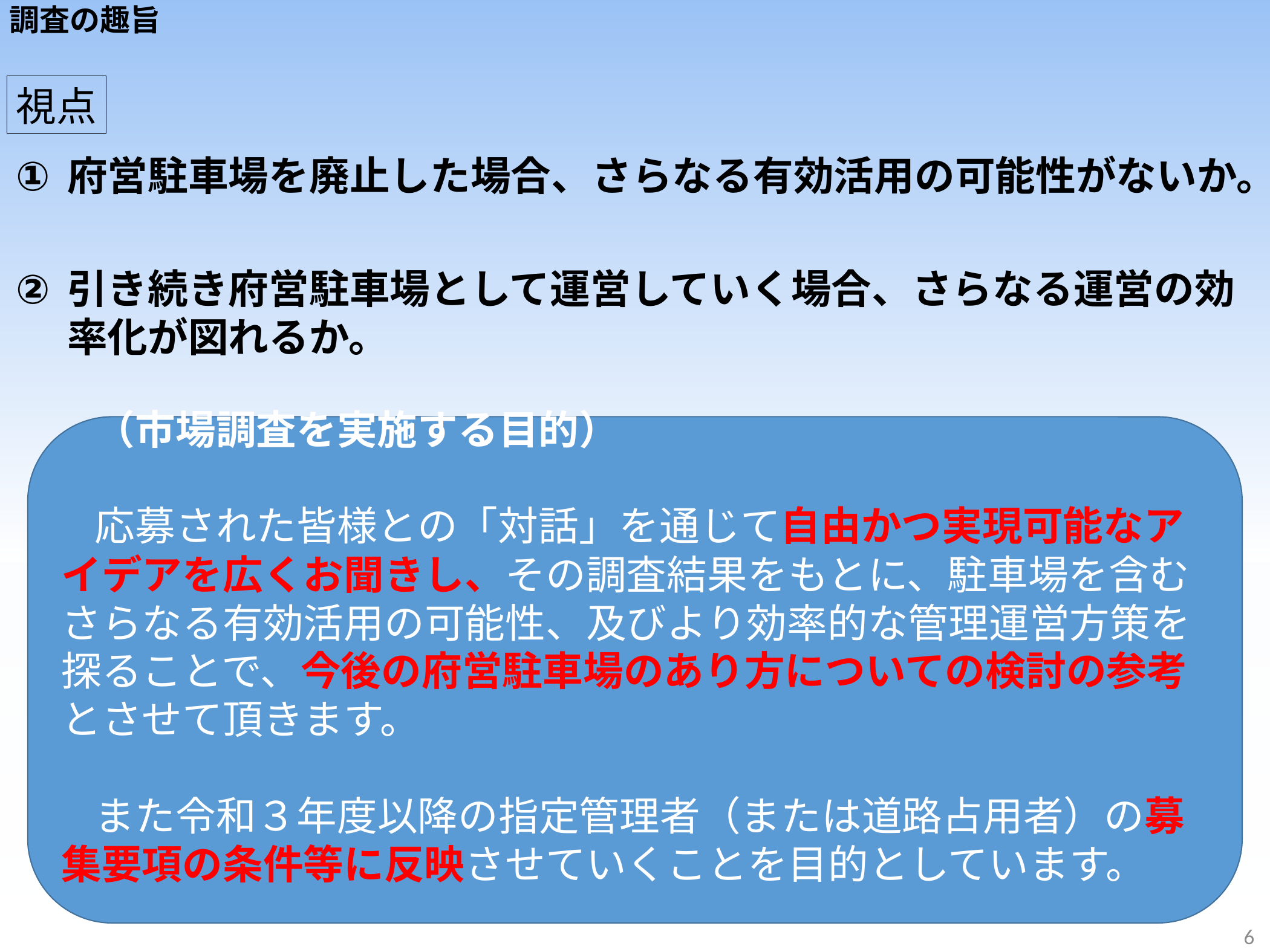

調査の趣旨
視点

府営駐車場を廃止した場合、さらなる有効活用の可能性がないか。

引き続き府営駐車場として運営していく場合、さらなる運営の効率化が図れるか。

（市場調査を実施する目的）

応募された皆様との「対話」を通じて自由かつ実現可能なアイデアを広くお聞きし、その調査結果をもとに、駐車場を含むさらなる有効活用の可能性、及びより効率的な管理運営方策を探ることで、今後の府営駐車場のあり方についての検討の参考とさせて頂きます。

また令和３年度以降の指定管理者（または道路占用者）の募集要項の条件等に反映させていくことを目的としています。

6